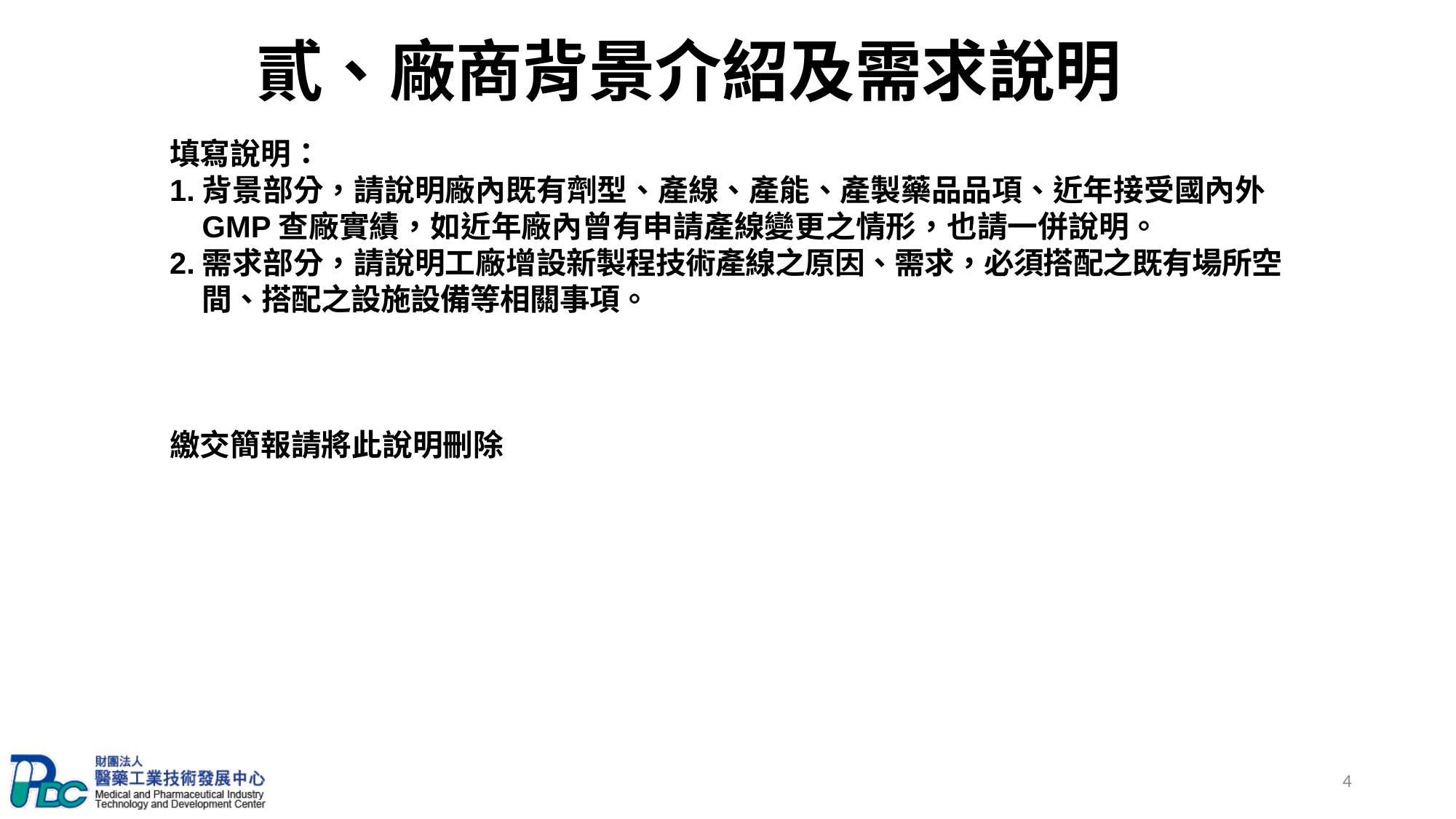

貳、廠商背景介紹及需求說明
填寫說明：
1.背景部分，請說明廠內既有劑型、產線、產能、產製藥品品項、近年接受國內外GMP查廠實績，如近年廠內曾有申請產線變更之情形，也請一併說明。
2.需求部分，請說明工廠增設新製程技術產線之原因、需求，必須搭配之既有場所空間、搭配之設施設備等相關事項。

繳交簡報請將此說明刪除

4